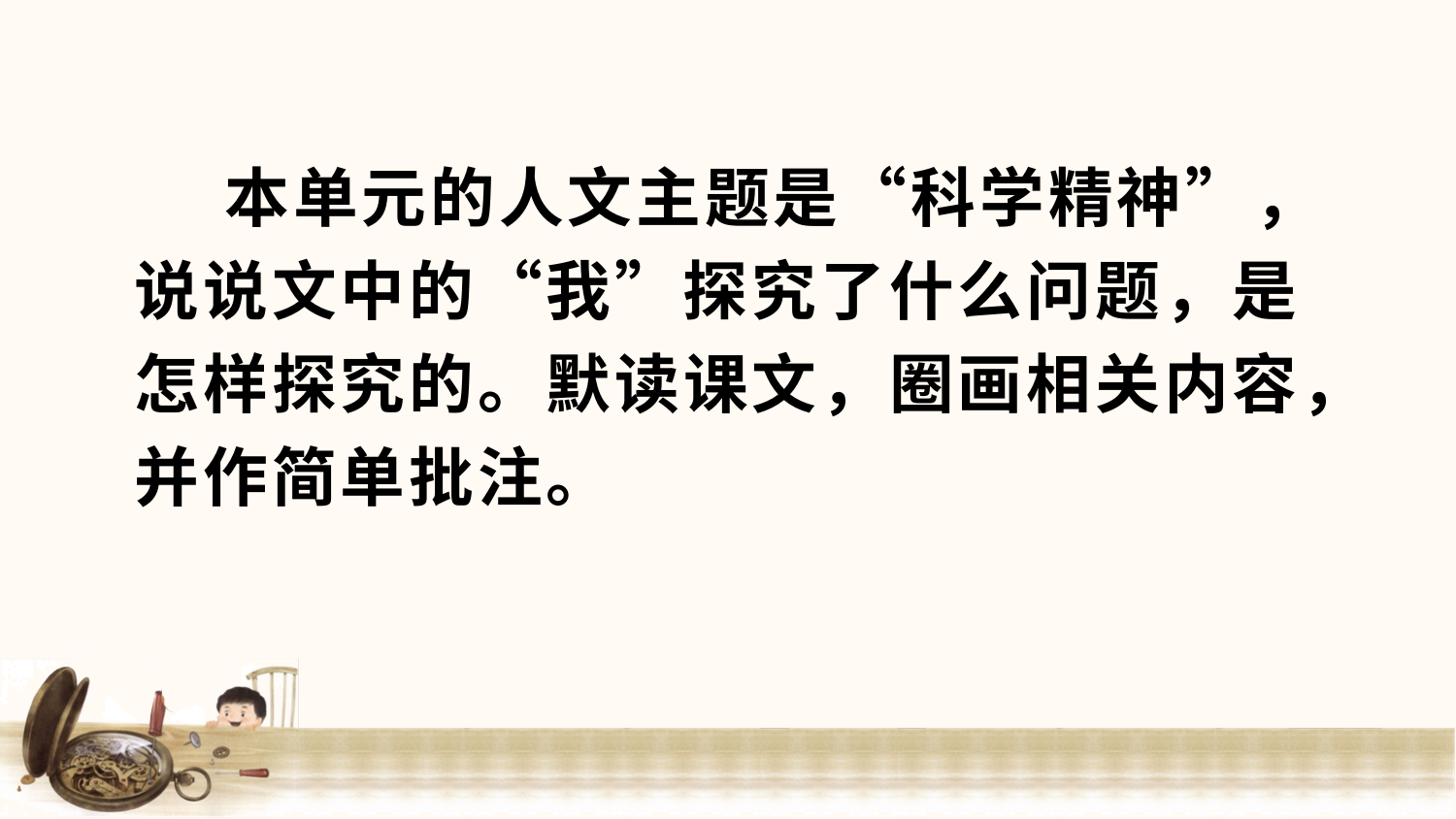

本单元的人文主题是“科学精神”，说说文中的“我”探究了什么问题，是怎样探究的。默读课文，圈画相关内容，并作简单批注。